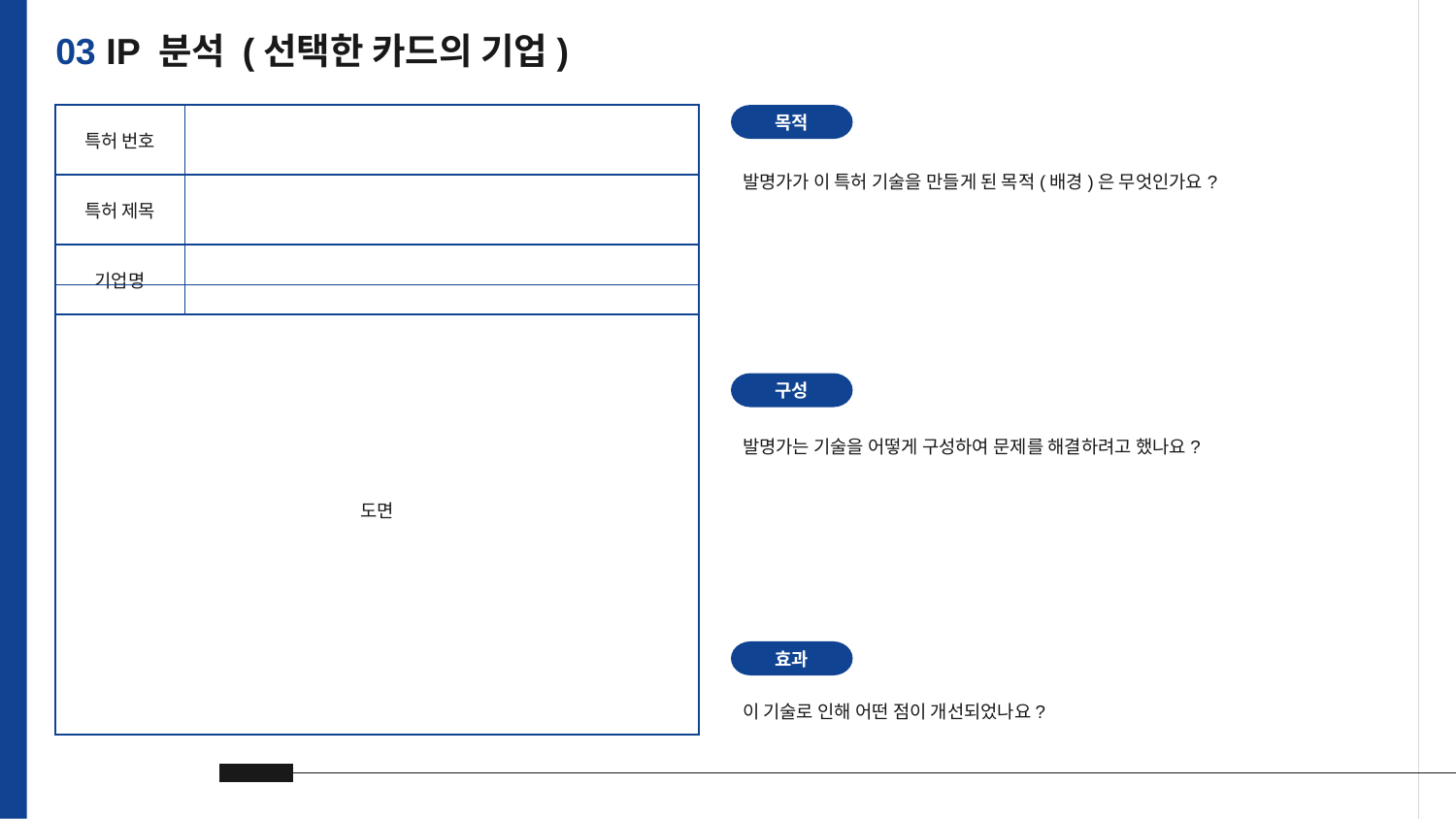

# 03 IP 분석 (선택한 카드의 기업)
| 특허 번호 |  |
| --- | --- |
| 특허 제목 |  |
| 기업명 |  |
목적
발명가가 이 특허 기술을 만들게 된 목적(배경)은 무엇인가요?
| 도면 |  |
| --- | --- |
|  |  |
|  |  |
구성
발명가는 기술을 어떻게 구성하여 문제를 해결하려고 했나요?
효과
이 기술로 인해 어떤 점이 개선되었나요?